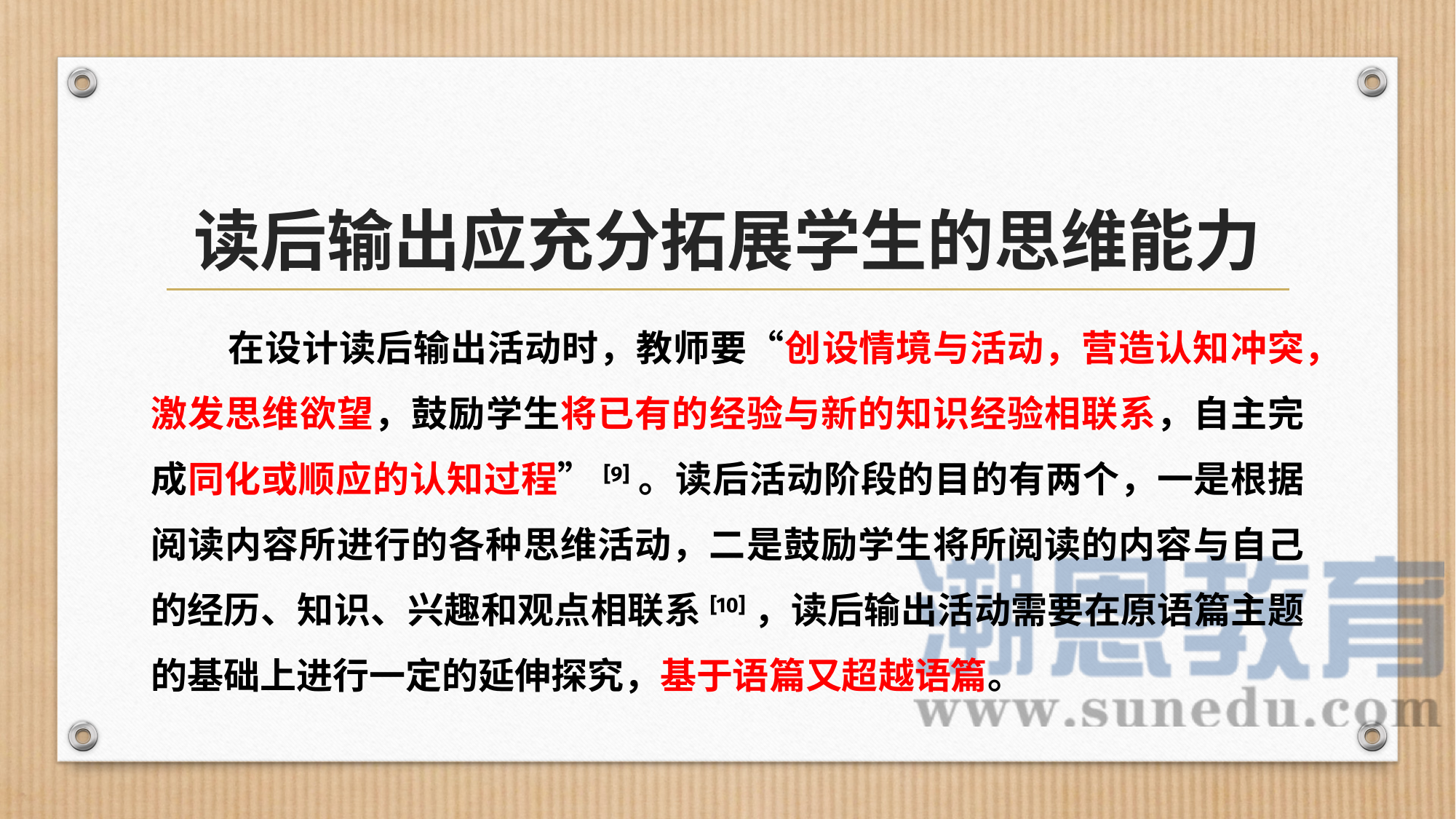

# 读后输出应充分拓展学生的思维能力
    在设计读后输出活动时，教师要“创设情境与活动，营造认知冲突，激发思维欲望，鼓励学生将已有的经验与新的知识经验相联系，自主完成同化或顺应的认知过程”[9]。读后活动阶段的目的有两个，一是根据阅读内容所进行的各种思维活动，二是鼓励学生将所阅读的内容与自己的经历、知识、兴趣和观点相联系[10]，读后输出活动需要在原语篇主题的基础上进行一定的延伸探究，基于语篇又超越语篇。